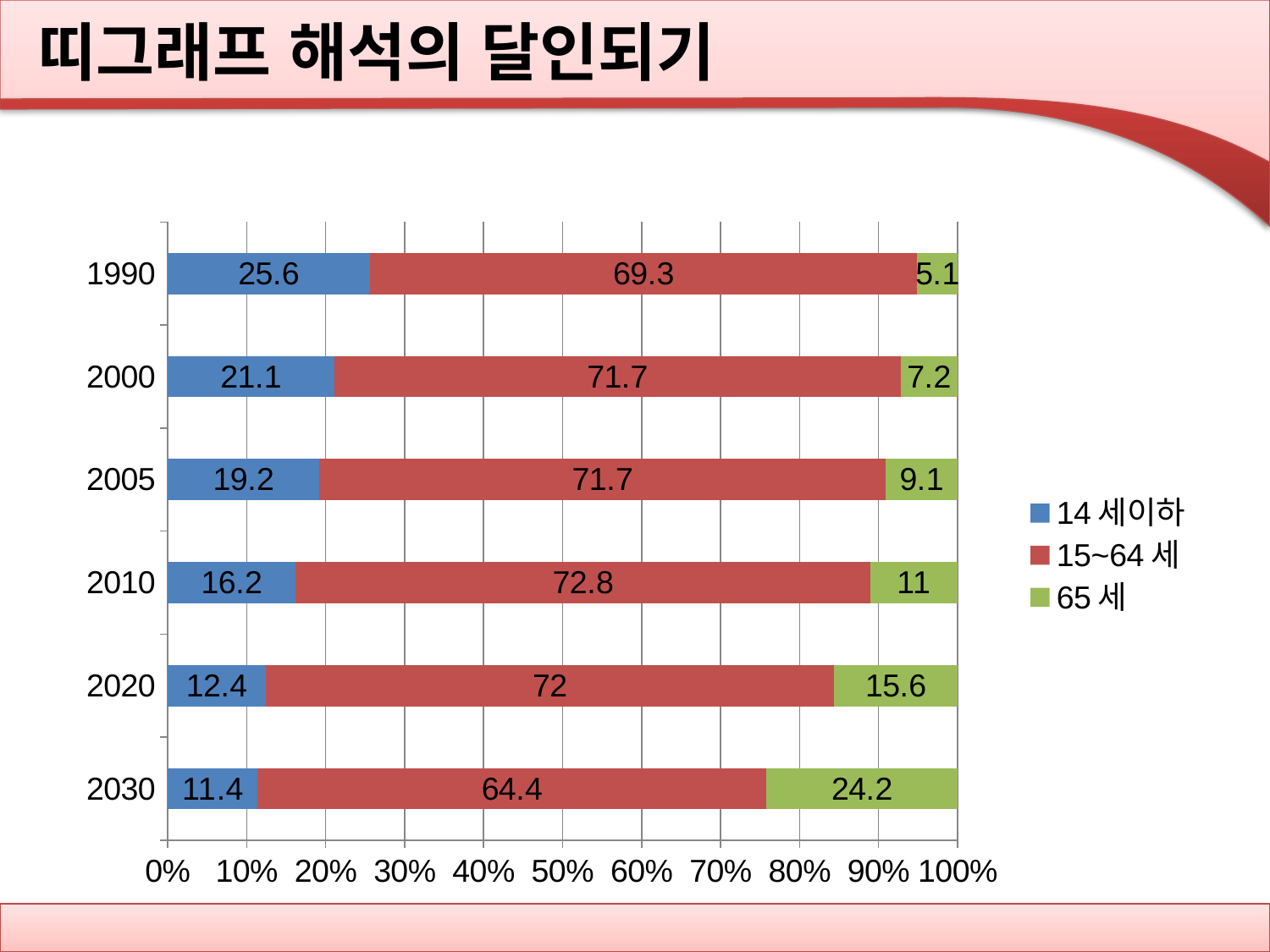

# 띠그래프 해석의 달인되기

### Chart

| Category | 14세이하 | 15~64세 | 65세 |
|---|---|---|---|
| 2030 | 11.4 | 64.4 | 24.2 |
| 2020 | 12.4 | 72.0 | 15.6 |
| 2010 | 16.2 | 72.8 | 11.0 |
| 2005 | 19.2 | 71.7 | 9.1 |
| 2000 | 21.1 | 71.7 | 7.2 |
| 1990 | 25.6 | 69.3 | 5.1 |